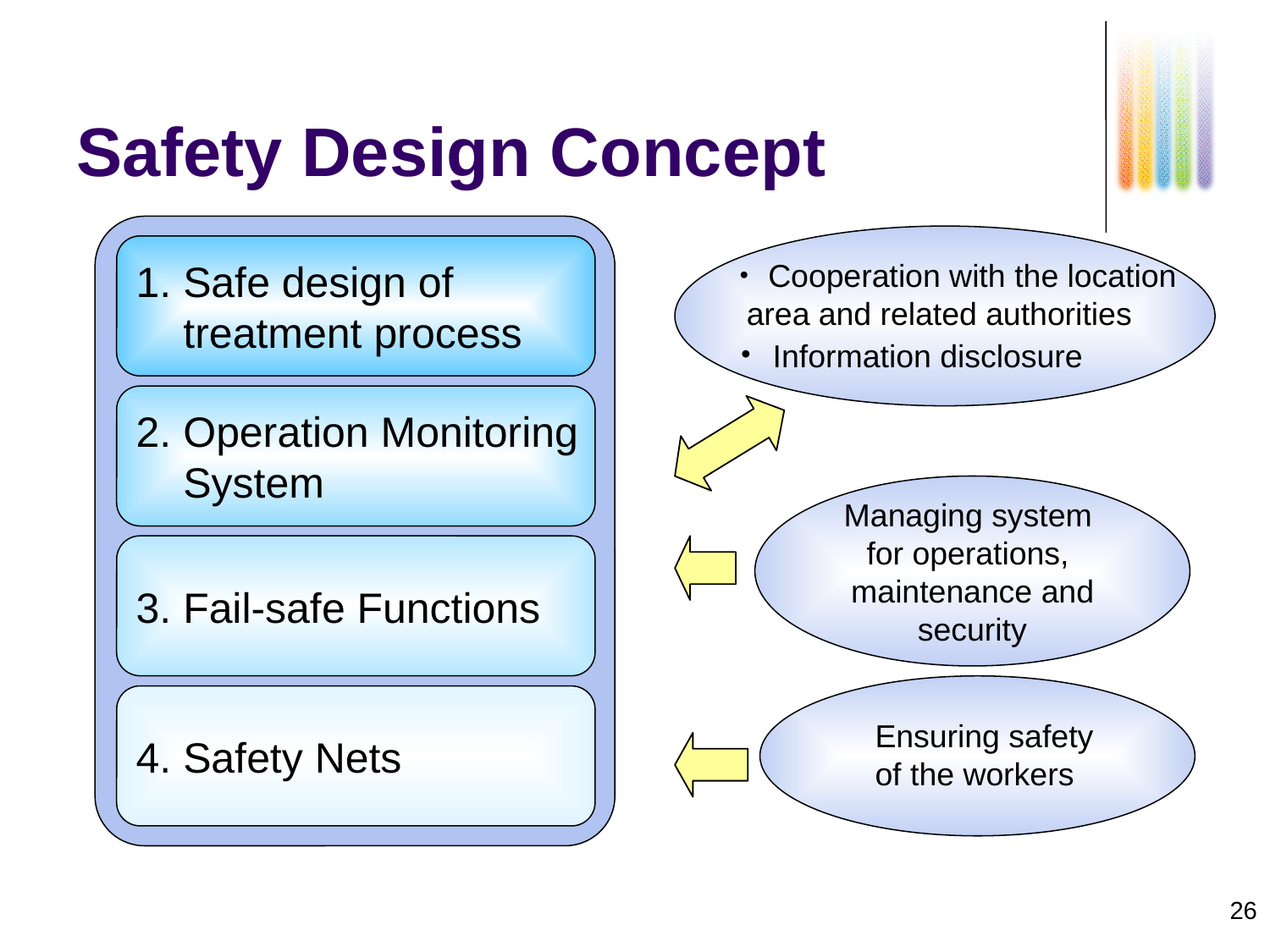

# Safety Design Concept

1. Safe design of
    treatment process
・Cooperation with the location
  area and related authorities
・Information disclosure
2. Operation Monitoring
    System

Managing system
for operations,
maintenance and
security
3. Fail-safe Functions

4. Safety Nets
Ensuring safety
of the workers

26